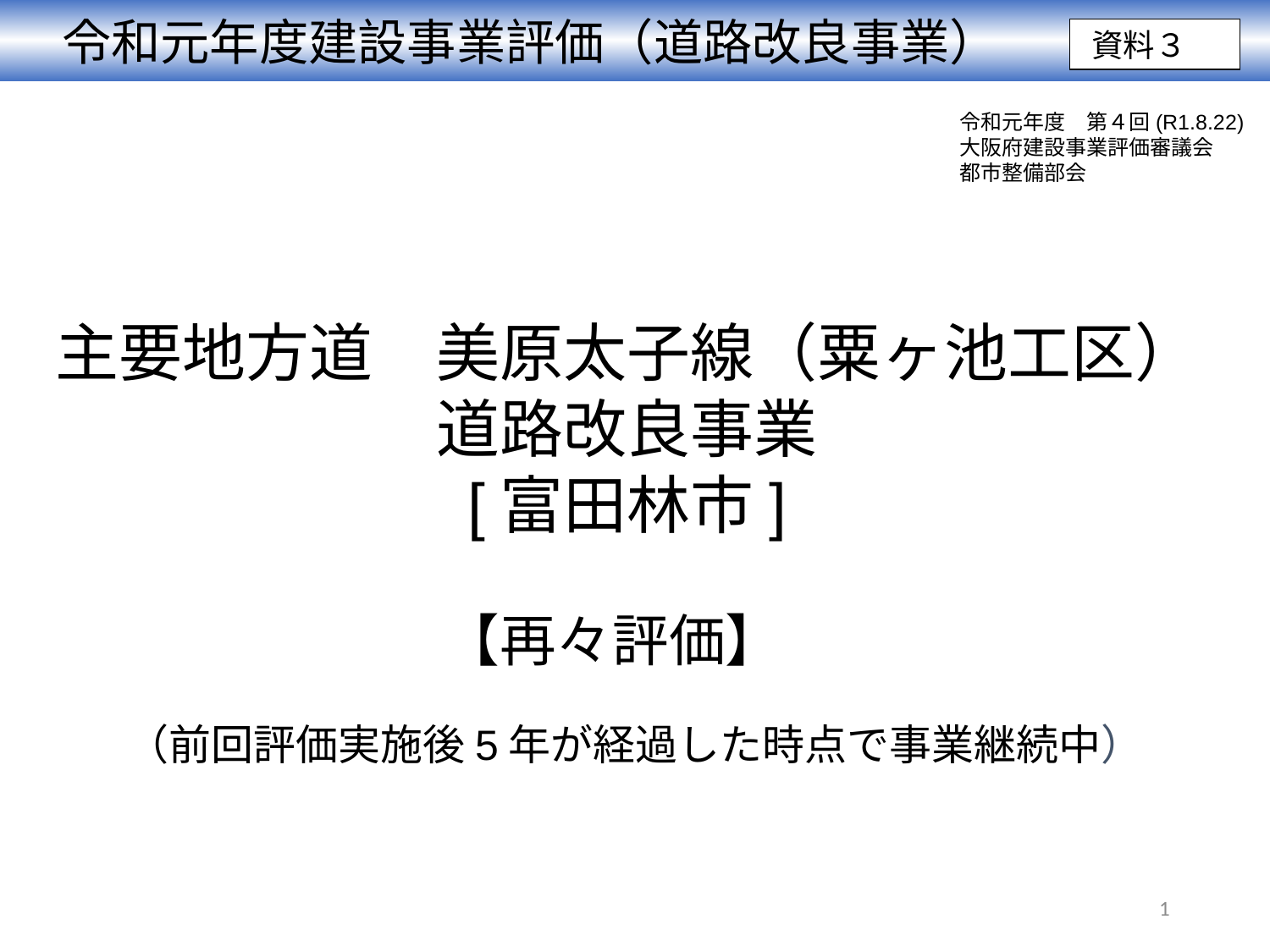

令和元年度建設事業評価（道路改良事業）
資料３
令和元年度　第４回(R1.8.22)
大阪府建設事業評価審議会
都市整備部会
主要地方道　美原太子線（粟ヶ池工区）
道路改良事業
[富田林市]
【再々評価】
（前回評価実施後5年が経過した時点で事業継続中）
1